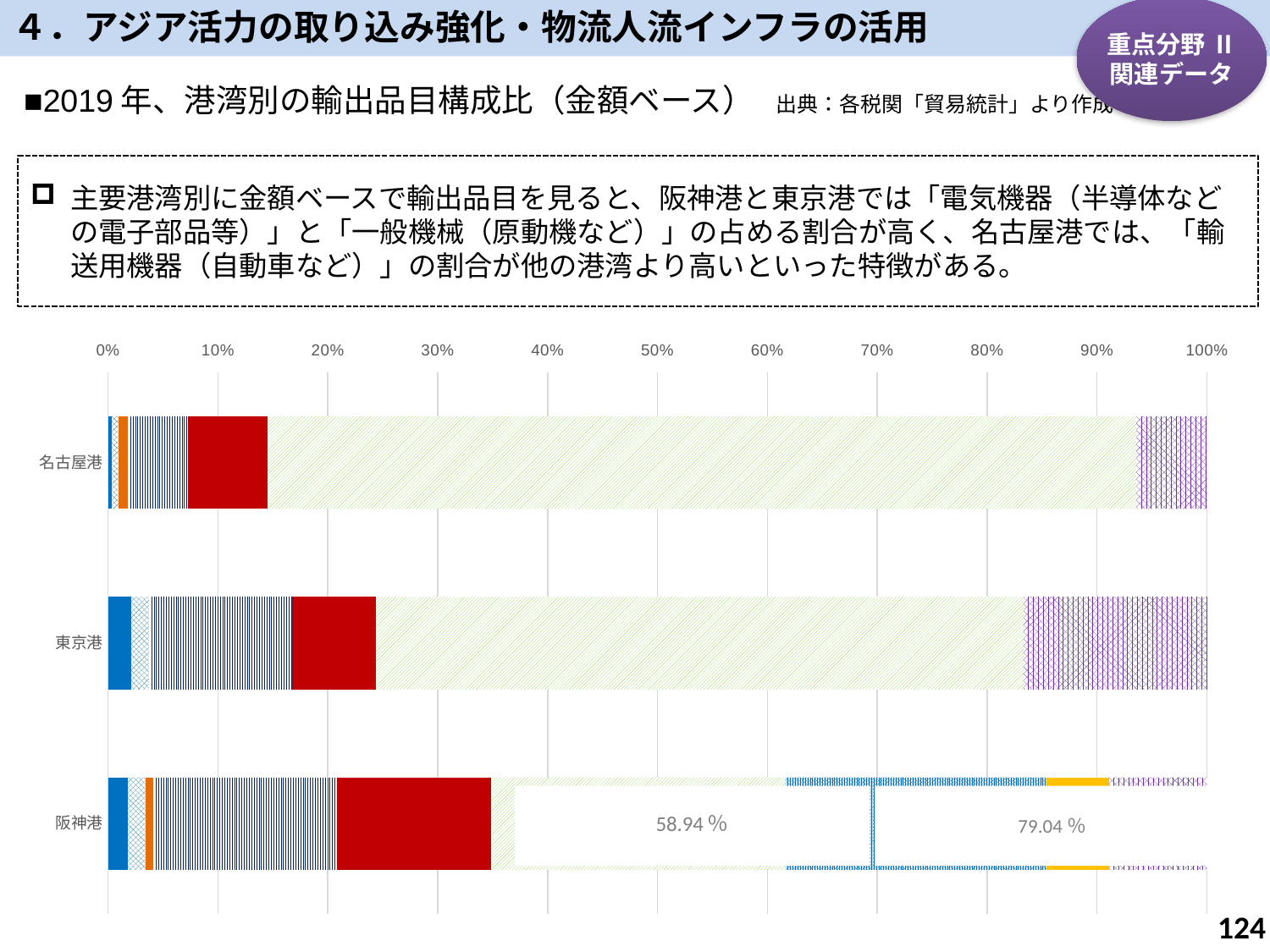

４．アジア活力の取り込み強化・物流人流インフラの活用
重点分野 Ⅱ
関連データ
■2019年、港湾別の輸出品目構成比（金額ベース）　出典：各税関「貿易統計」より作成
主要港湾別に金額ベースで輸出品目を見ると、阪神港と東京港では「電気機器（半導体などの電子部品等）」と「一般機械（原動機など）」の占める割合が高く、名古屋港では、「輸送用機器（自動車など）」の割合が他の港湾より高いといった特徴がある。

### Chart

| Category | 1.食料品 | 2.原料品 | 3.鉱物性燃料 | 4.化学製品 | 5.原料別製品 | 6.一般機械 | 7.電気機器 | 8.輸送用機器 | 9.その他 |
|---|---|---|---|---|---|---|---|---|---|
| 阪神港 | 0.0183 | 0.016 | 0.0072 | 0.1672 | 0.1399 | 0.2681 | 0.2371 | 0.0569 | 0.0894 |
| 東京港 | 0.0213 | 0.0161 | 0.0 | 0.13 | 0.0762 | 0.5894 | None | None | 0.1669 |
| 名古屋港 | 0.0034 | 0.0059 | 0.0089 | 0.0546 | 0.0726 | 0.7904 | None | None | 0.0642 |
79.04％
124